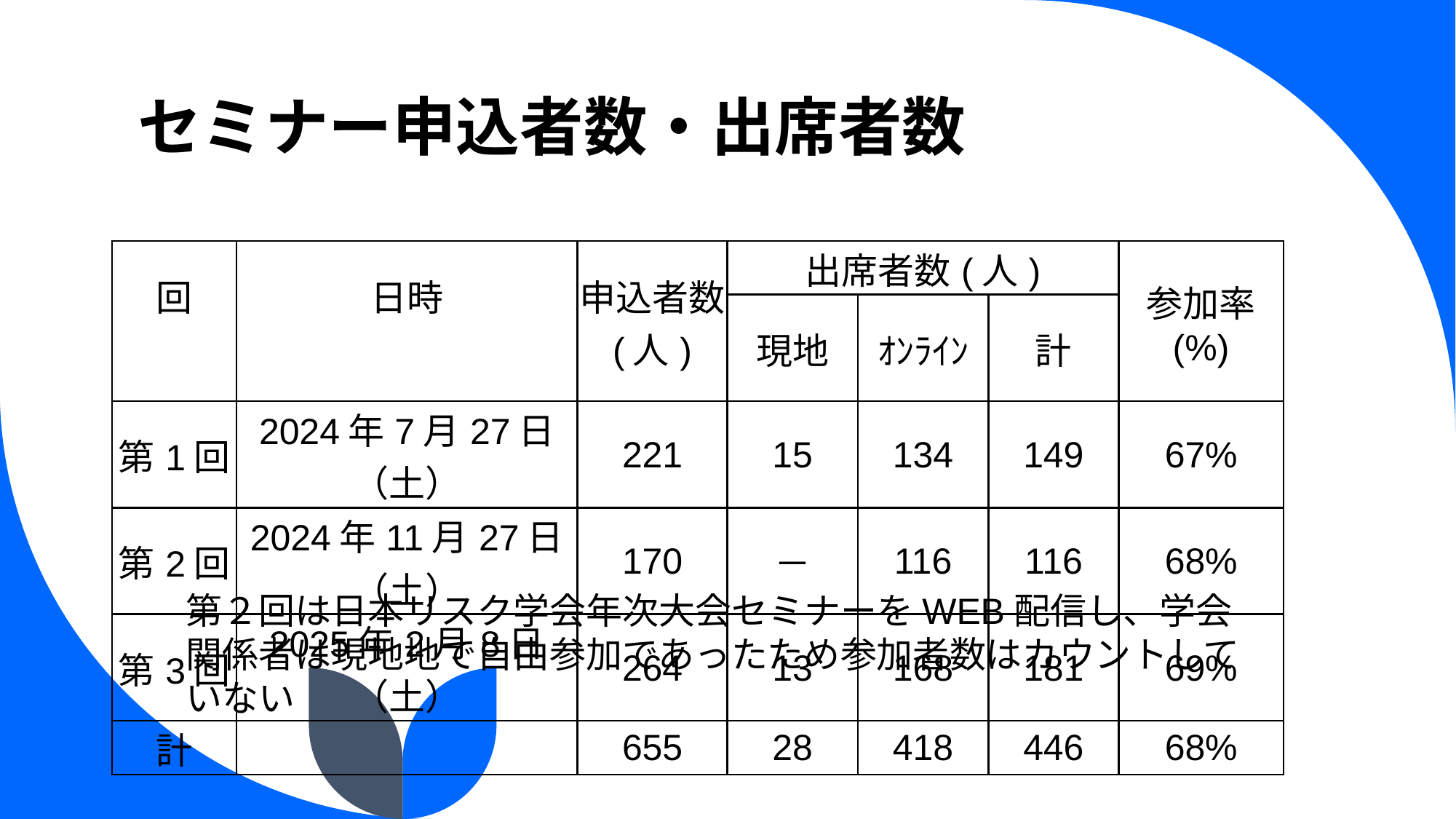

# セミナー申込者数・出席者数
| 回 | 日時 | 申込者数 (人) | 出席者数(人) |  |  | 参加率 (%) |
| --- | --- | --- | --- | --- | --- | --- |
|  |  |  | 現地 | ｵﾝﾗｲﾝ | 計 |  |
| 第1回 | 2024年7月27日（土） | 221 | 15 | 134 | 149 | 67% |
| 第2回 | 2024年11月27日（土） | 170 | － | 116 | 116 | 68% |
| 第3回 | 2025年2月8日（土） | 264 | 13 | 168 | 181 | 69% |
| 計 |  | 655 | 28 | 418 | 446 | 68% |
第２回は日本リスク学会年次大会セミナーをWEB配信し、学会関係者は現地地で自由参加であったため参加者数はカウントしていない